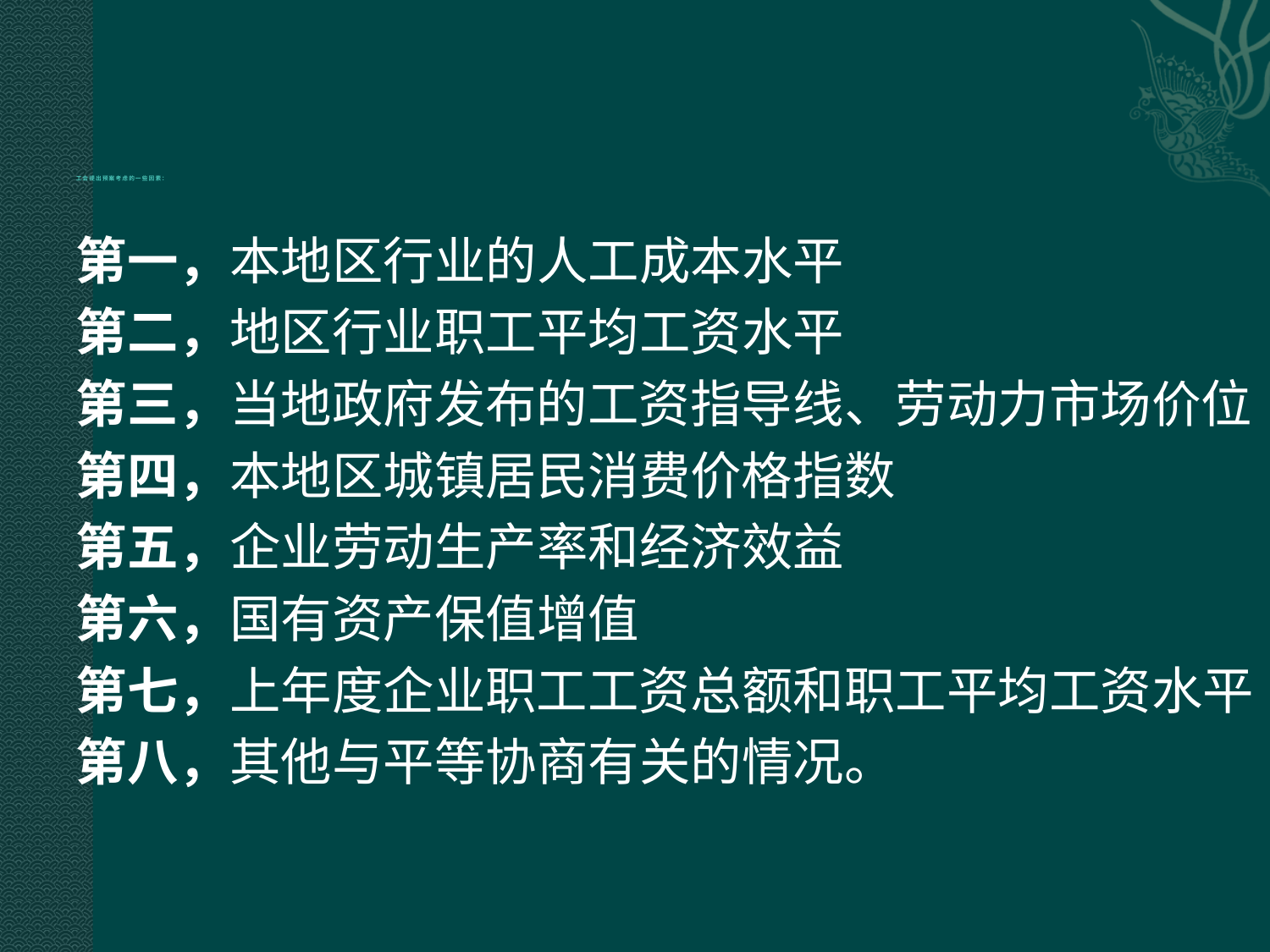

# 工会提出预案考虑的一些因素：
第一，本地区行业的人工成本水平
第二，地区行业职工平均工资水平
第三，当地政府发布的工资指导线、劳动力市场价位
第四，本地区城镇居民消费价格指数
第五，企业劳动生产率和经济效益
第六，国有资产保值增值
第七，上年度企业职工工资总额和职工平均工资水平
第八，其他与平等协商有关的情况。